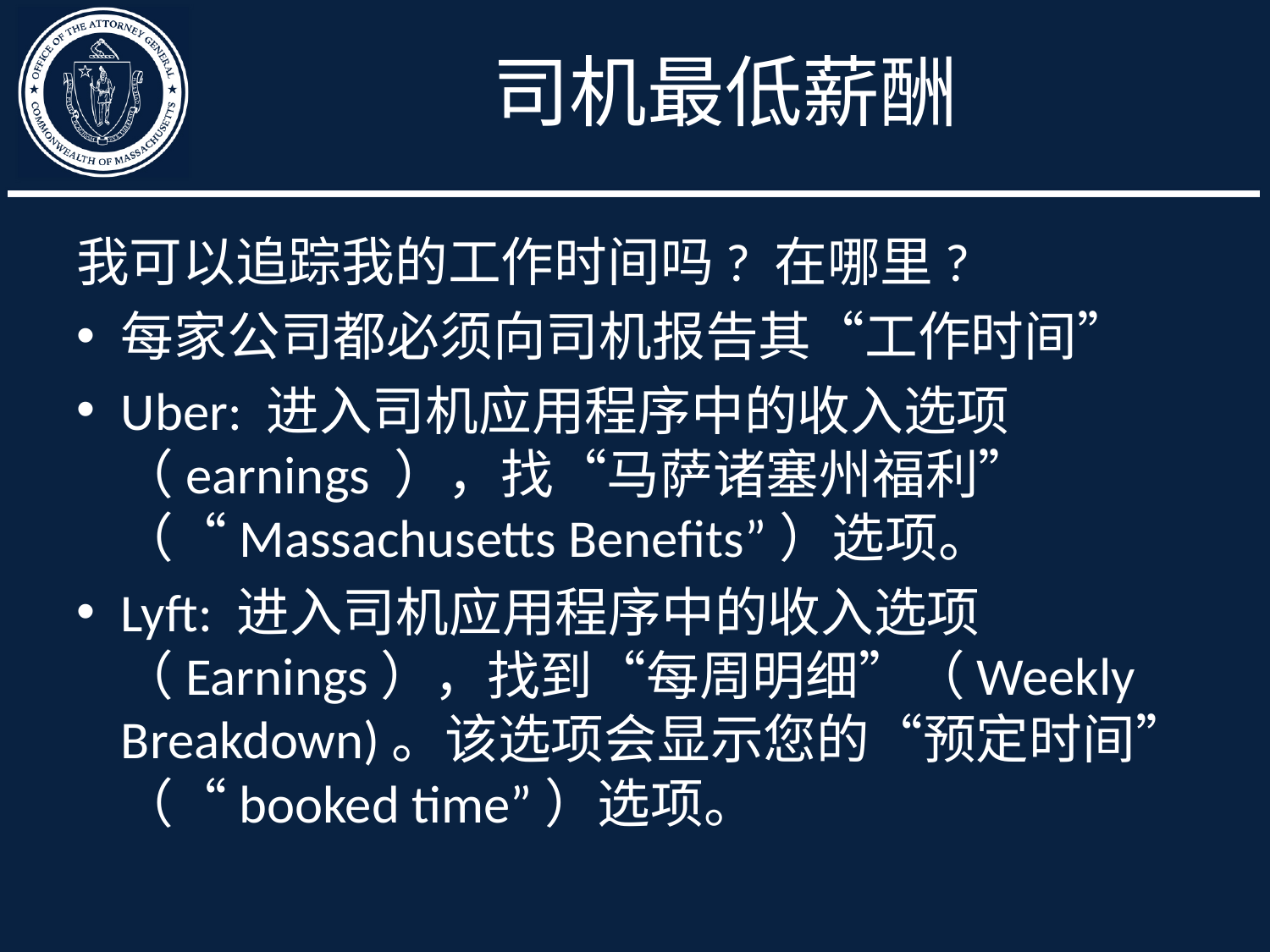

# 司机最低薪酬
我可以追踪我的工作时间吗? 在哪里?
每家公司都必须向司机报告其“工作时间”
Uber: 进入司机应用程序中的收入选项（earnings ），找“马萨诸塞州福利”（“Massachusetts Benefits”）选项。
Lyft: 进入司机应用程序中的收入选项（Earnings），找到“每周明细”（Weekly Breakdown)。该选项会显示您的“预定时间” （“booked time”）选项。